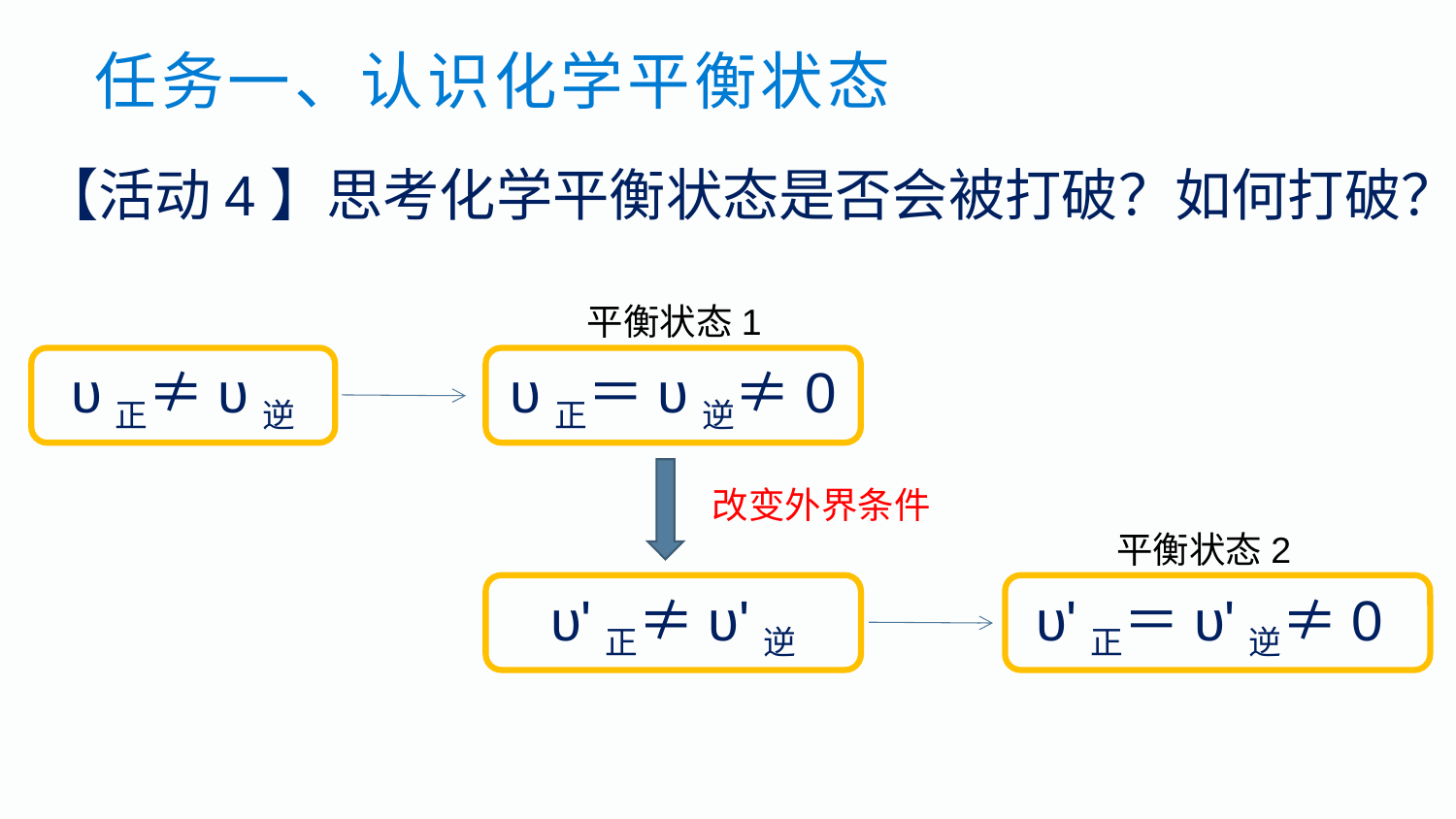

任务一、认识化学平衡状态
【活动4】思考化学平衡状态是否会被打破？如何打破？
平衡状态1
υ正≠υ逆
υ正＝υ逆≠0

改变外界条件
平衡状态2
υ'正≠υ'逆
υ'正＝υ'逆≠0